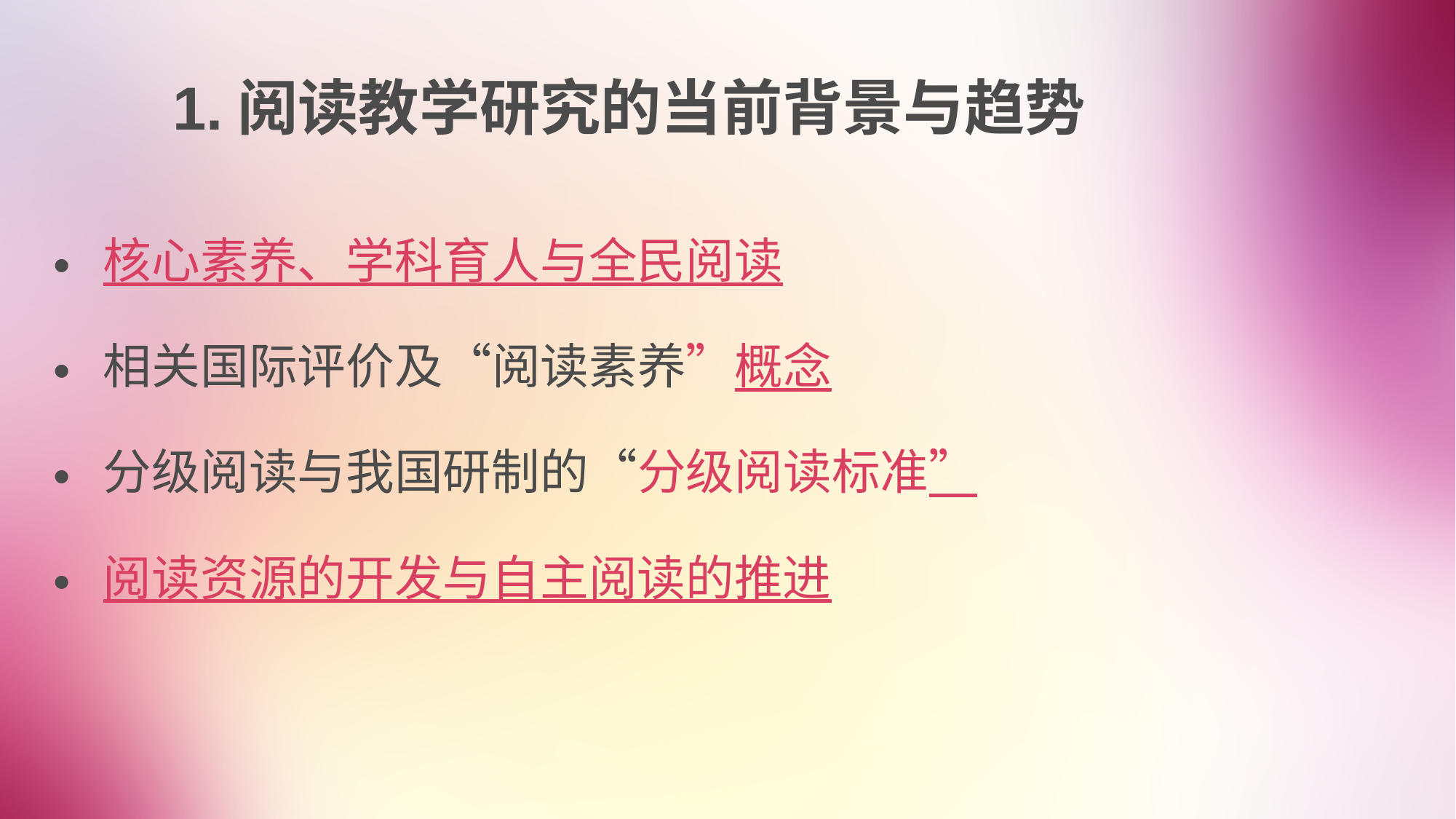

# 1.阅读教学研究的当前背景与趋势
 核心素养、学科育人与全民阅读
 相关国际评价及“阅读素养”概念
 分级阅读与我国研制的“分级阅读标准”
 阅读资源的开发与自主阅读的推进